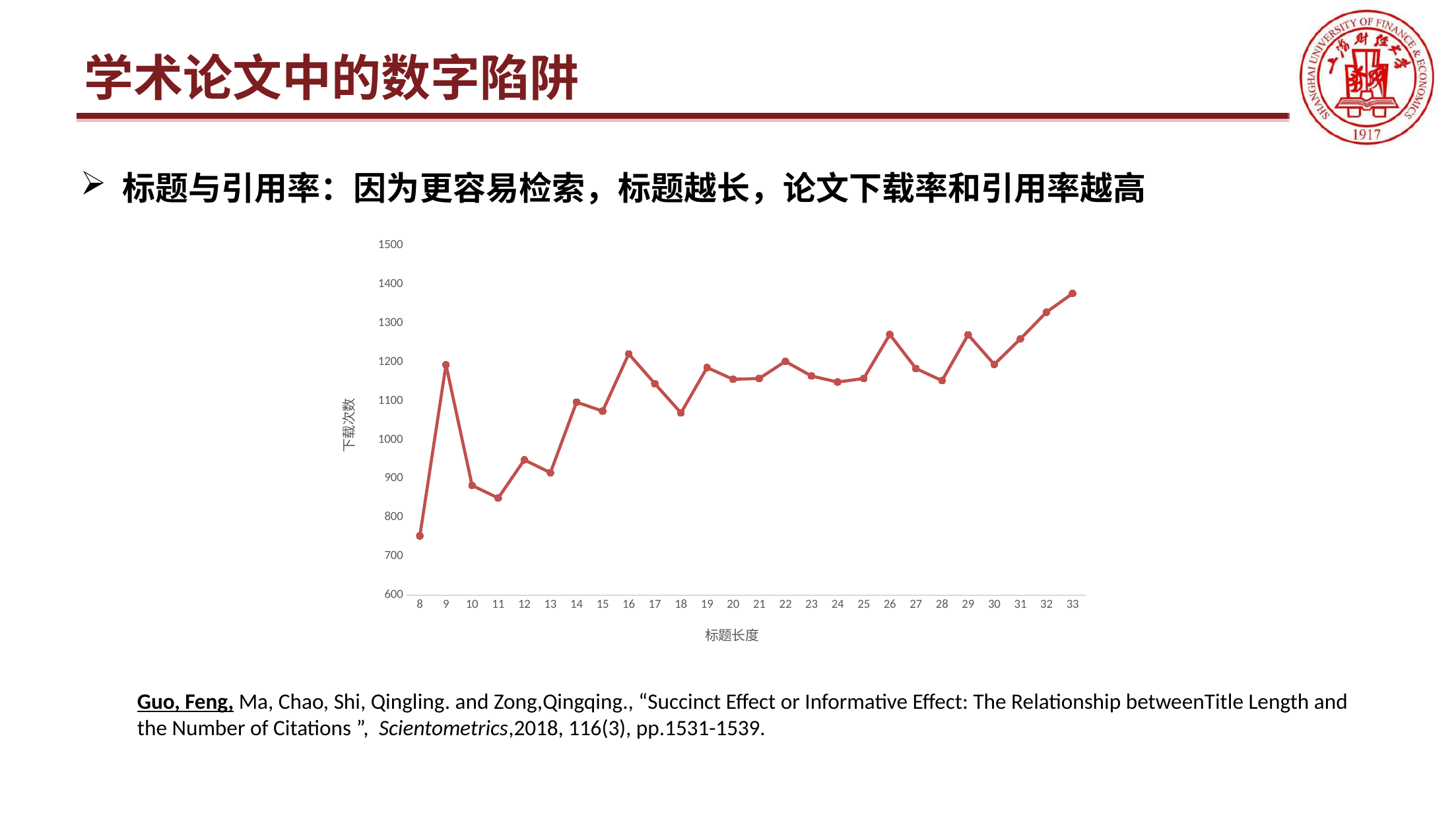

# 学术论文中的数字陷阱
标题与引用率：因为更容易检索，标题越长，论文下载率和引用率越高

### Chart

| Category | 下载 |
|---|---|
| 8 | 752.8073 |
| 9 | 1193.019 |
| 10 | 882.4912 |
| 11 | 850.1548 |
| 12 | 948.331 |
| 13 | 915.354 |
| 14 | 1097.026 |
| 15 | 1074.01 |
| 16 | 1221.187 |
| 17 | 1144.603 |
| 18 | 1069.3 |
| 19 | 1185.968 |
| 20 | 1155.678 |
| 21 | 1157.972 |
| 22 | 1201.813 |
| 23 | 1164.343 |
| 24 | 1148.734 |
| 25 | 1157.938 |
| 26 | 1271.149 |
| 27 | 1183.6 |
| 28 | 1152.342 |
| 29 | 1270.441 |
| 30 | 1194.107 |
| 31 | 1259.684 |
| 32 | 1328.525 |
| 33 | 1376.753 |
Guo, Feng, Ma, Chao, Shi, Qingling. and Zong,Qingqing., “Succinct Effect or Informative Effect: The Relationship betweenTitle Length and the Number of Citations ”,  Scientometrics,2018, 116(3), pp.1531-1539.